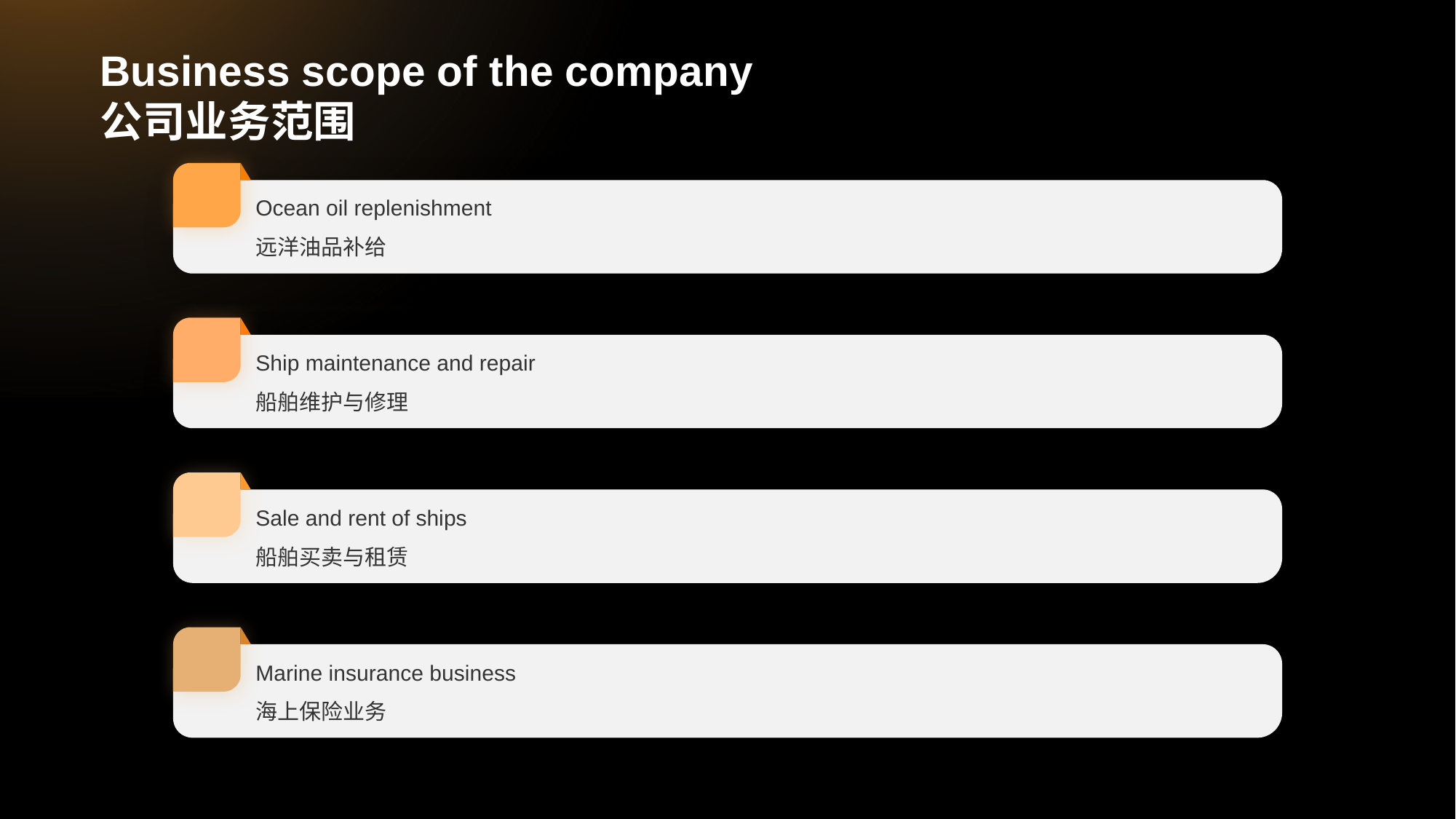

# Business scope of the company 公司业务范围

Ocean oil replenishment
远洋油品补给

Ship maintenance and repair
船舶维护与修理

Sale and rent of ships
船舶买卖与租赁

Marine insurance business
海上保险业务